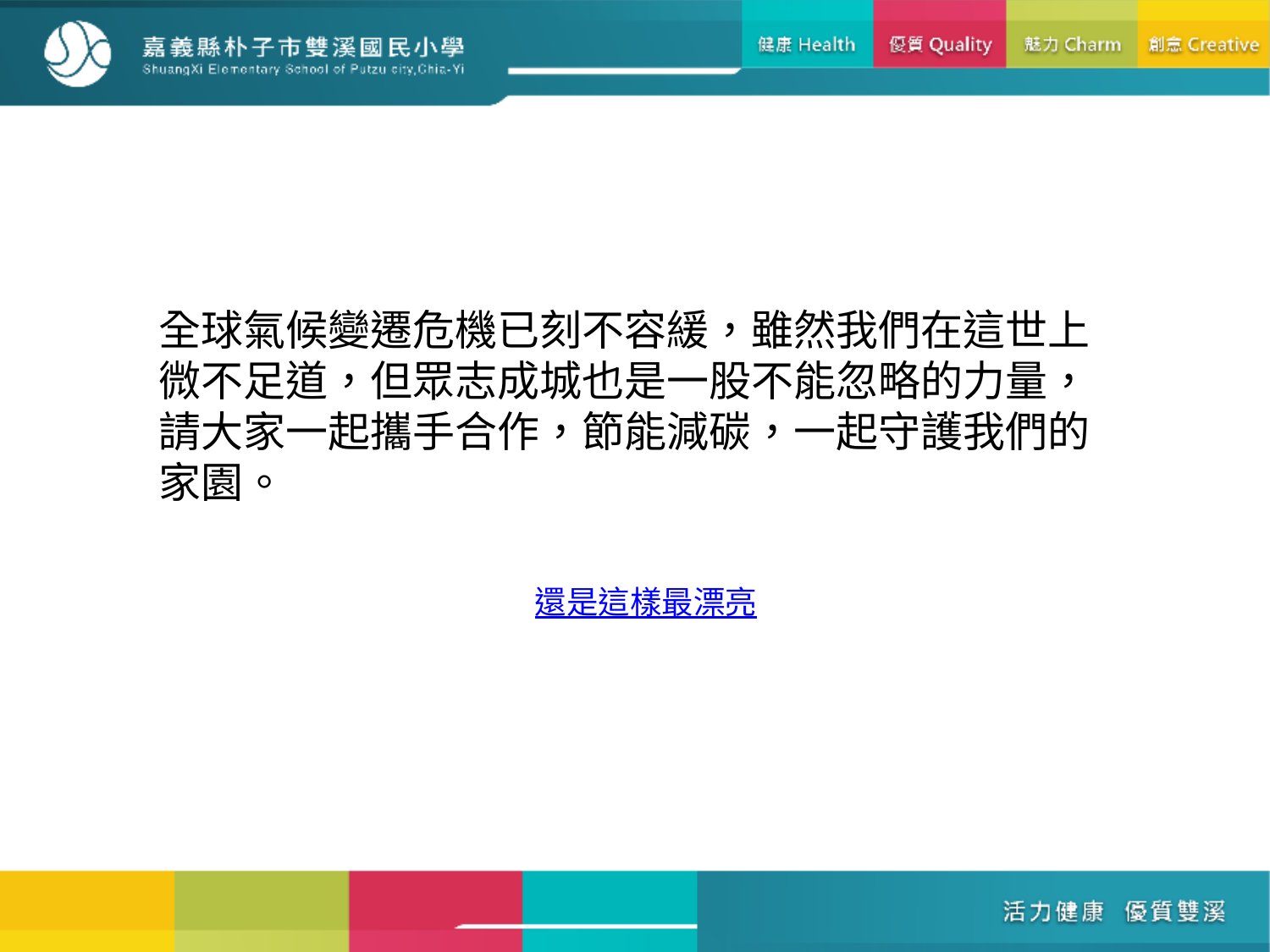

全球氣候變遷危機已刻不容緩，雖然我們在這世上微不足道，但眾志成城也是一股不能忽略的力量，請大家一起攜手合作，節能減碳，一起守護我們的家園。
還是這樣最漂亮